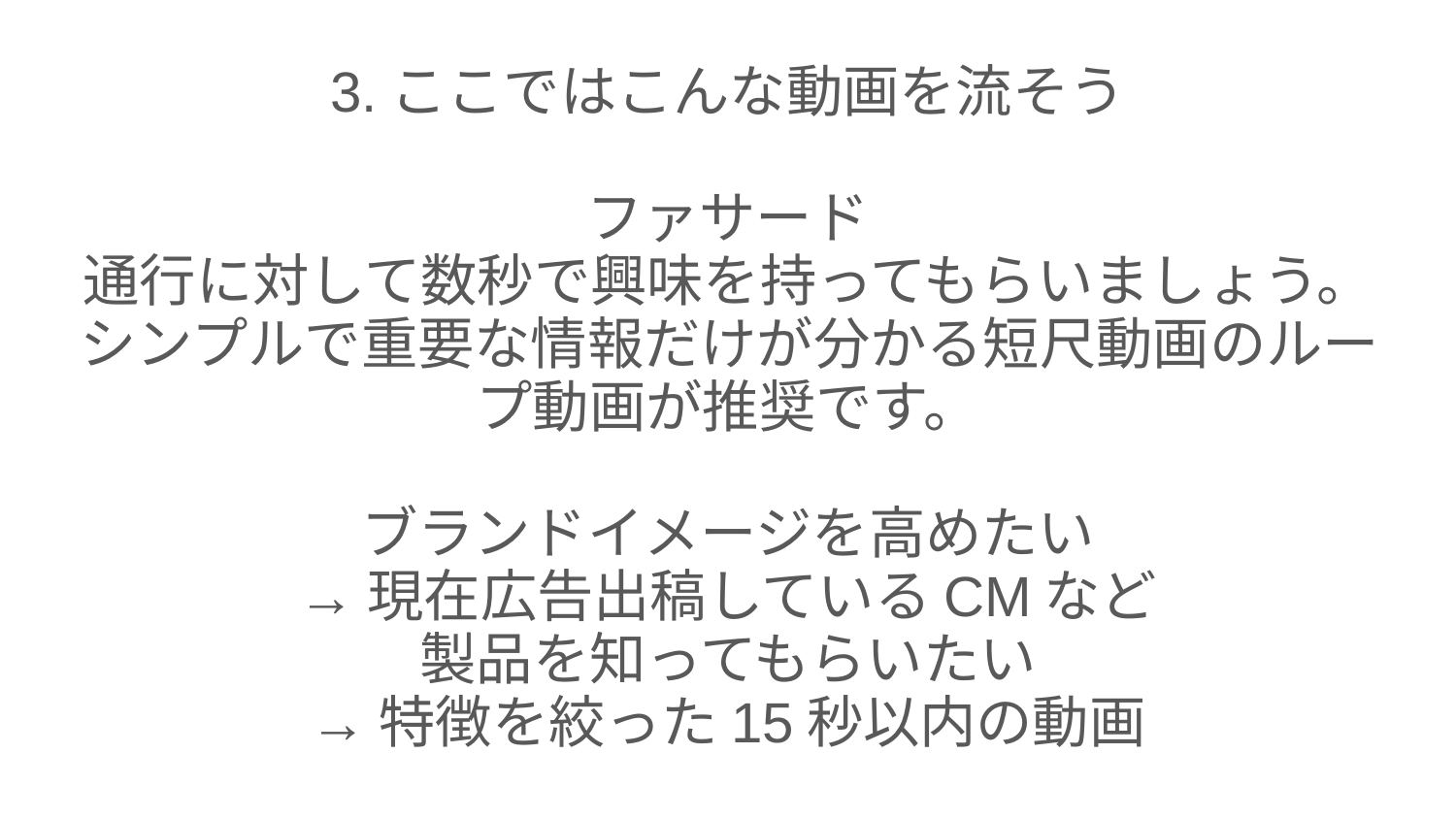

3.ここではこんな動画を流そう

ファサード
通行に対して数秒で興味を持ってもらいましょう。シンプルで重要な情報だけが分かる短尺動画のループ動画が推奨です。

ブランドイメージを高めたい
→現在広告出稿しているCMなど
製品を知ってもらいたい
→特徴を絞った15秒以内の動画